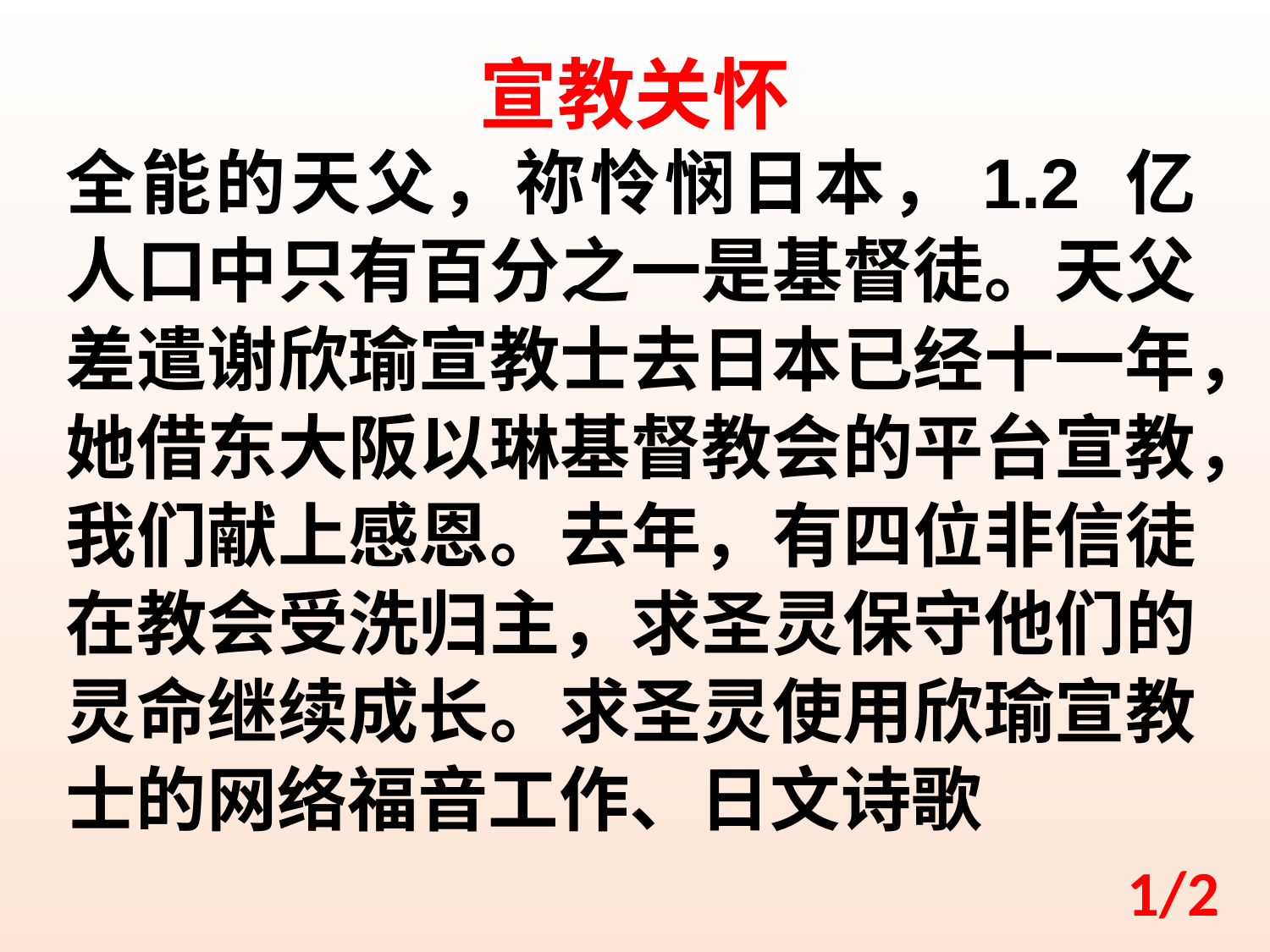

宣教关怀
全能的天父，祢怜悯日本，1.2 亿人口中只有百分之一是基督徒。天父差遣谢欣瑜宣教士去日本已经十一年，她借东大阪以琳基督教会的平台宣教，我们献上感恩。去年，有四位非信徒在教会受洗归主，求圣灵保守他们的灵命继续成长。求圣灵使用欣瑜宣教士的网络福音工作、日文诗歌
1/2